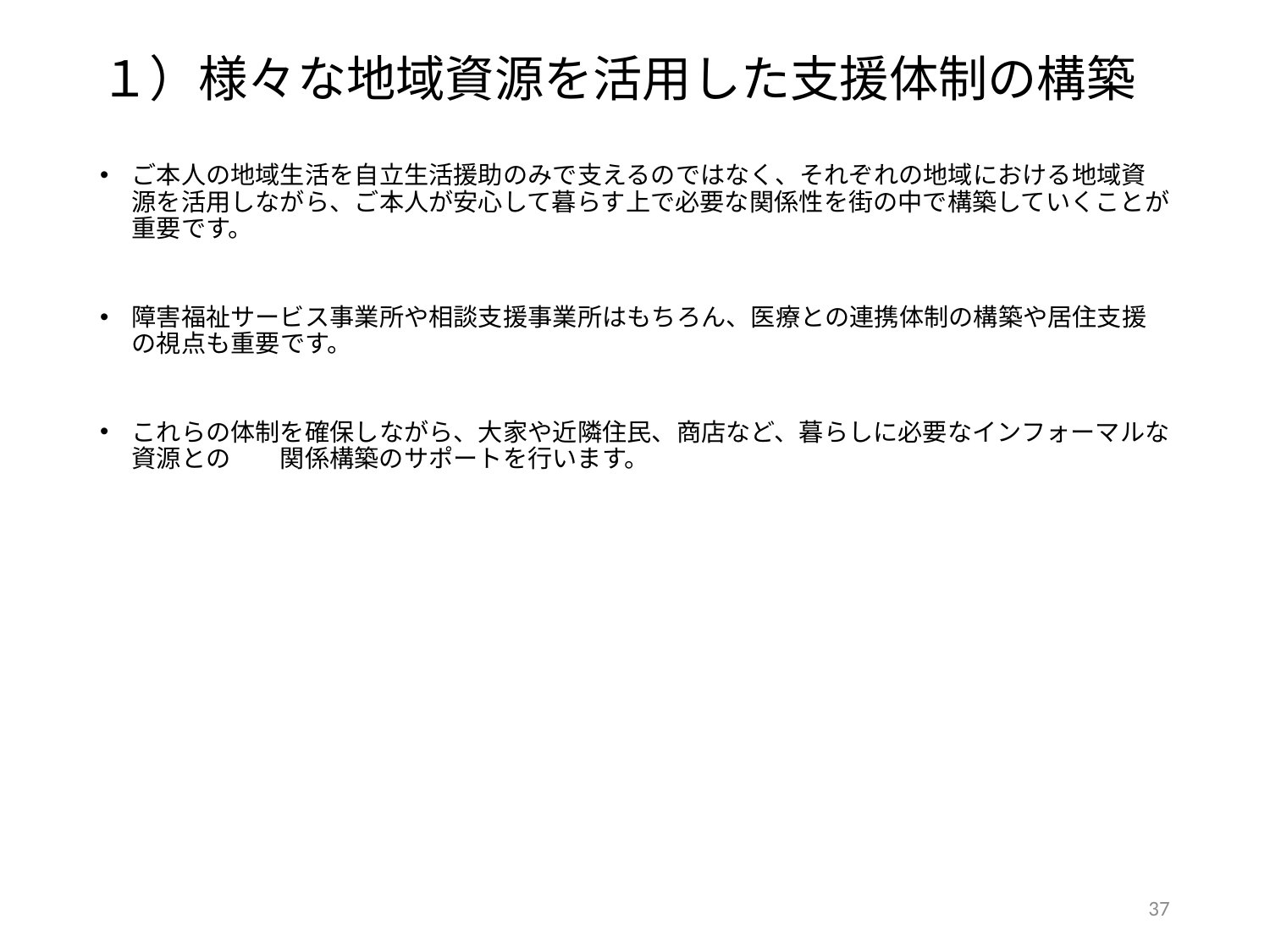

１）様々な地域資源を活用した支援体制の構築
ご本人の地域生活を自立生活援助のみで支えるのではなく、それぞれの地域における地域資源を活用しながら、ご本人が安心して暮らす上で必要な関係性を街の中で構築していくことが重要です。

障害福祉サービス事業所や相談支援事業所はもちろん、医療との連携体制の構築や居住支援の視点も重要です。

これらの体制を確保しながら、大家や近隣住民、商店など、暮らしに必要なインフォーマルな資源との　　関係構築のサポートを行います。
37